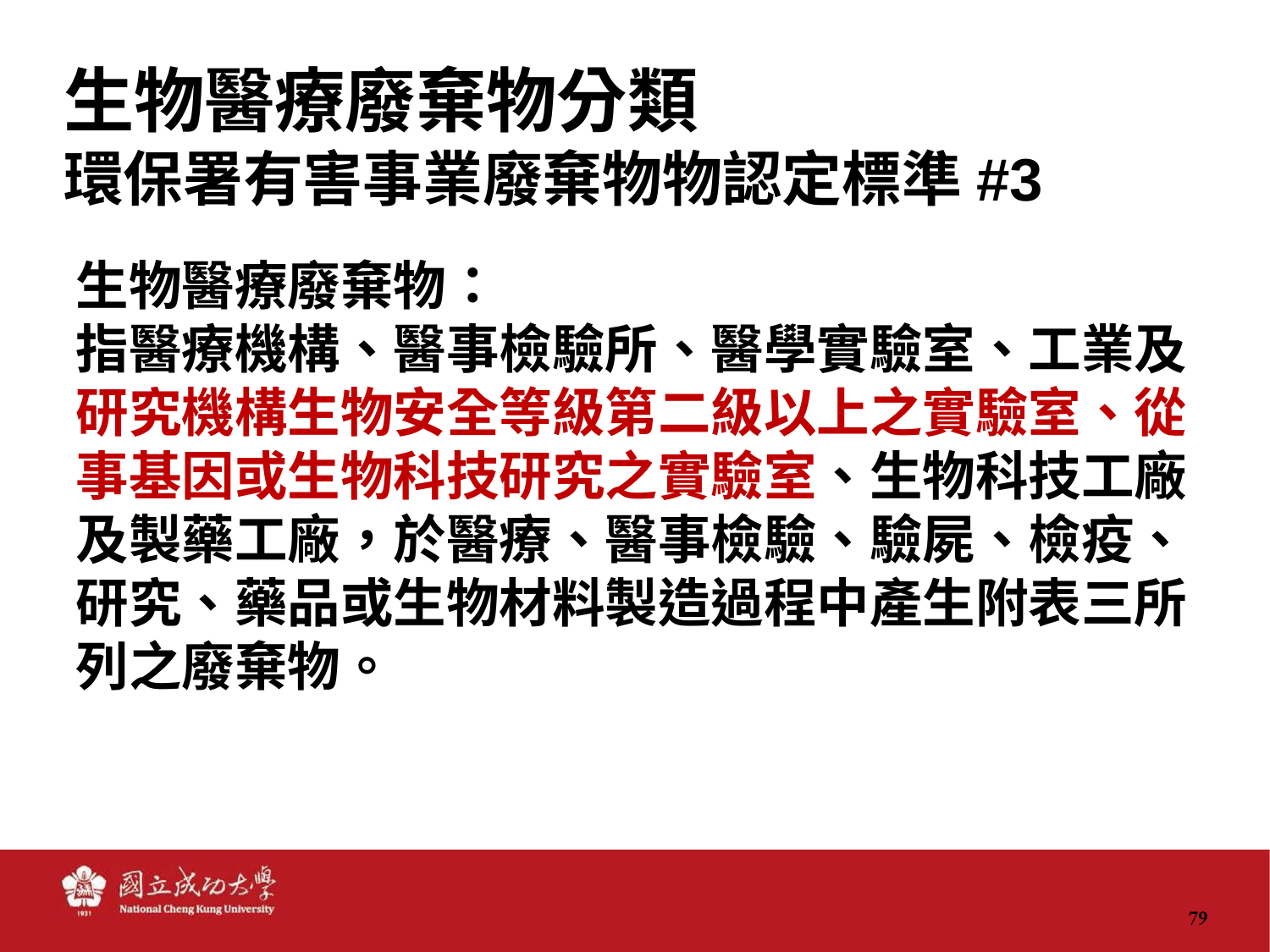

# 生物醫療廢棄物分類 環保署有害事業廢棄物物認定標準#3
生物醫療廢棄物：
指醫療機構、醫事檢驗所、醫學實驗室、工業及研究機構生物安全等級第二級以上之實驗室、從事基因或生物科技研究之實驗室、生物科技工廠及製藥工廠，於醫療、醫事檢驗、驗屍、檢疫、研究、藥品或生物材料製造過程中產生附表三所列之廢棄物。
79